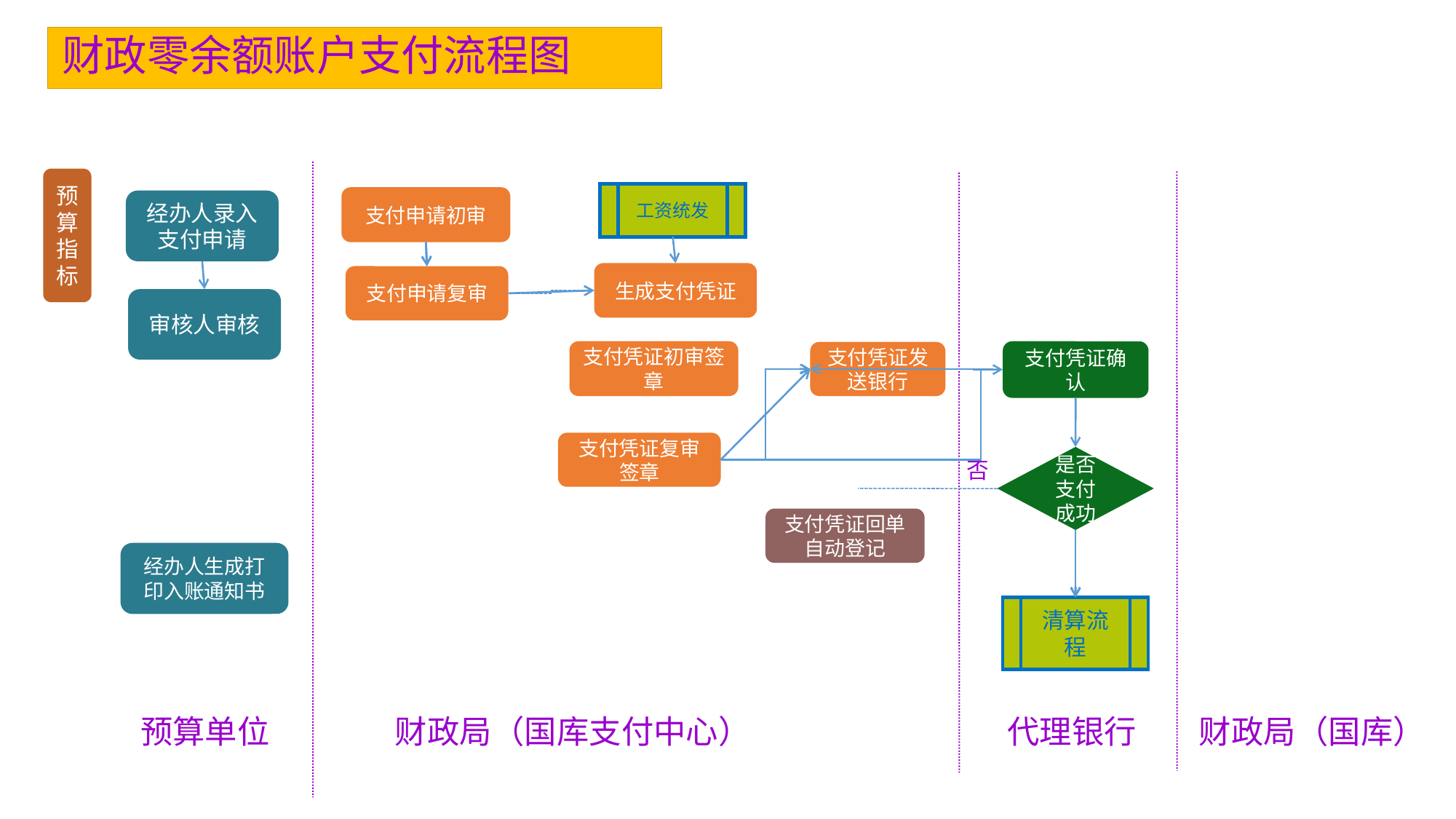

财政零余额账户支付流程图

预算指标

工资统发
支付申请初审
经办人录入支付申请
生成支付凭证
支付申请复审
审核人审核
支付凭证初审签章
支付凭证确认
支付凭证发送银行
支付凭证复审签章
是否支付成功
否

支付凭证回单自动登记
经办人生成打印入账通知书
清算流程
预算单位
财政局（国库支付中心）
代理银行
财政局（国库）